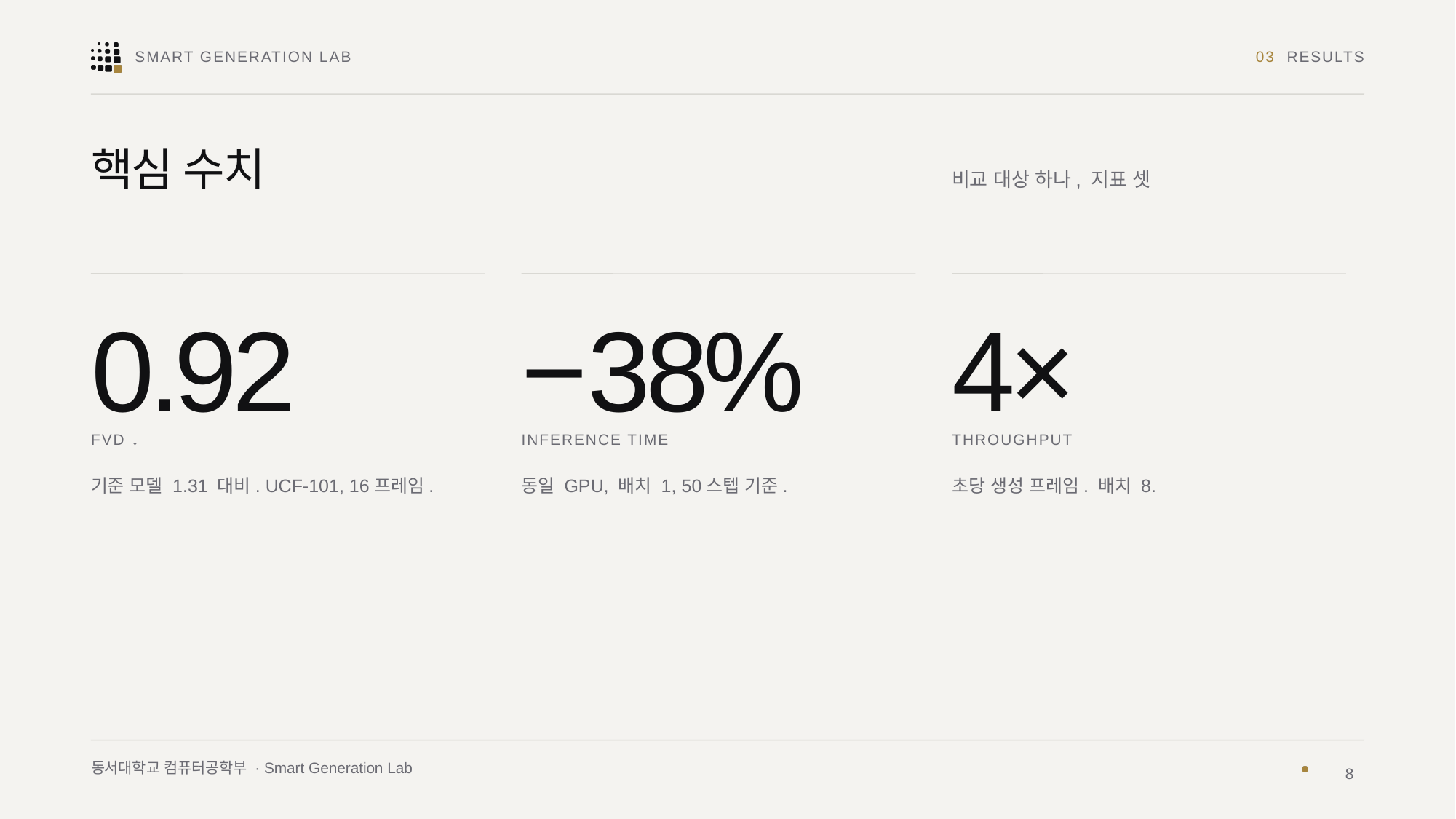

03  RESULTS
비교 대상 하나, 지표 셋
핵심 수치
0.92
−38%
4×
FVD ↓
INFERENCE TIME
THROUGHPUT
기준 모델 1.31 대비. UCF-101, 16프레임.
동일 GPU, 배치 1, 50스텝 기준.
초당 생성 프레임. 배치 8.
8